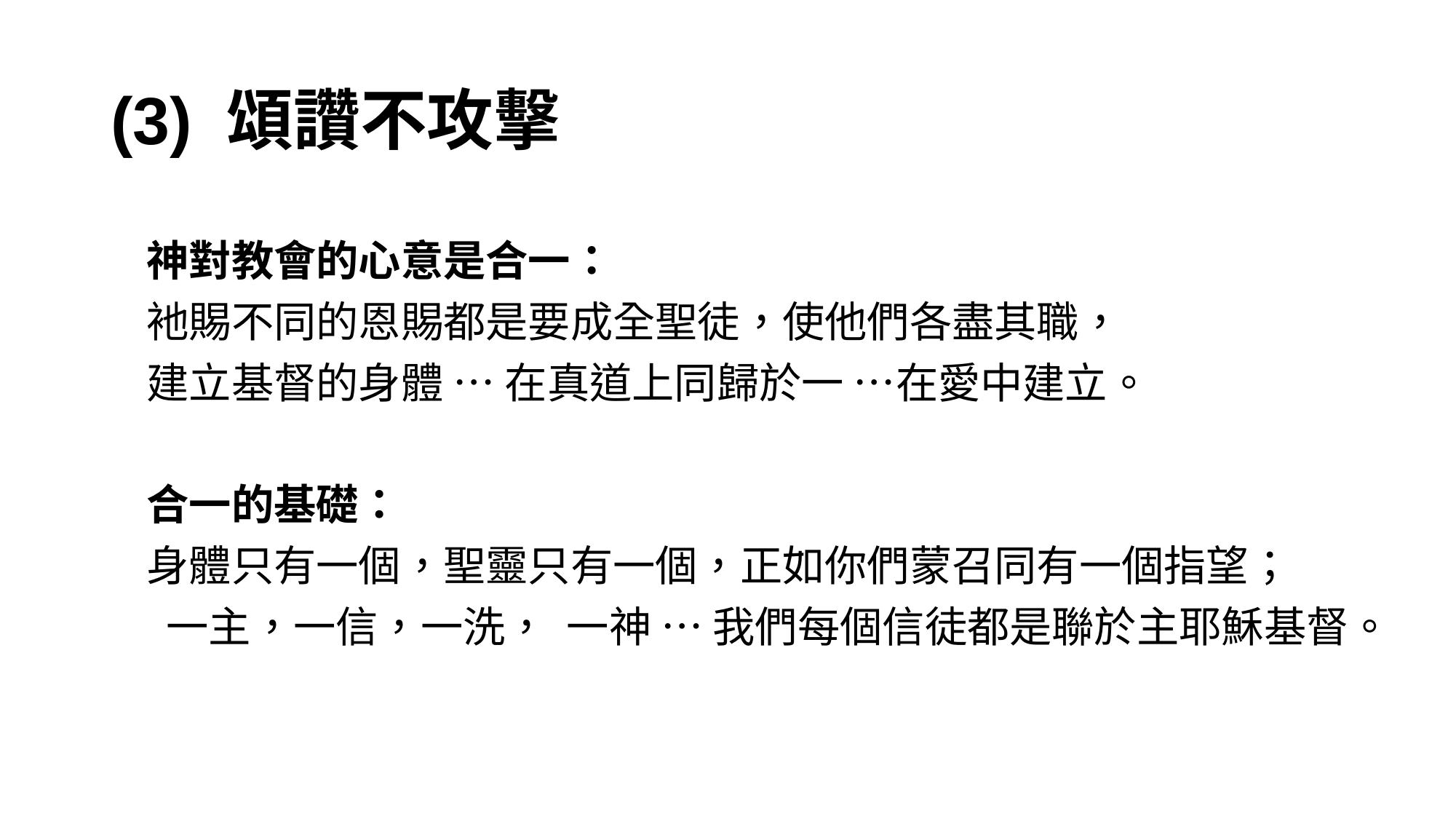

# (3) 頌讚不攻擊
神對教會的心意是合一：
衪賜不同的恩賜都是要成全聖徒，使他們各盡其職，
建立基督的身體 … 在真道上同歸於一 …在愛中建立。

合一的基礎：
身體只有一個，聖靈只有一個，正如你們蒙召同有一個指望；
 一主，一信，一洗，  一神 … 我們每個信徒都是聯於主耶穌基督。